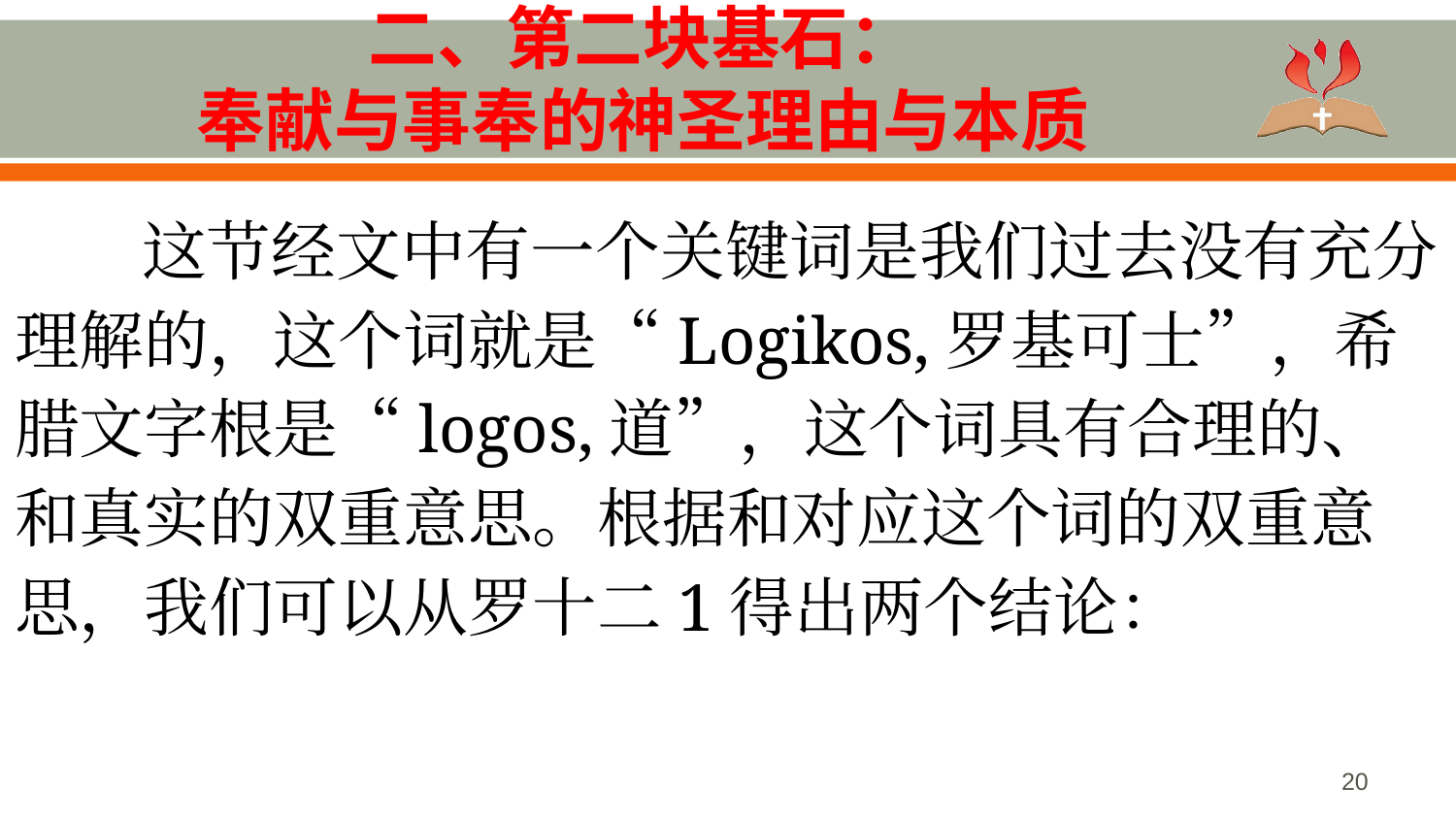

# 二、第二块基石： 奉献与事奉的神圣理由与本质
这节经文中有一个关键词是我们过去没有充分理解的，这个词就是“Logikos,罗基可士”，希腊文字根是“logos,道”，这个词具有合理的、和真实的双重意思。根据和对应这个词的双重意思，我们可以从罗十二1得出两个结论：

20